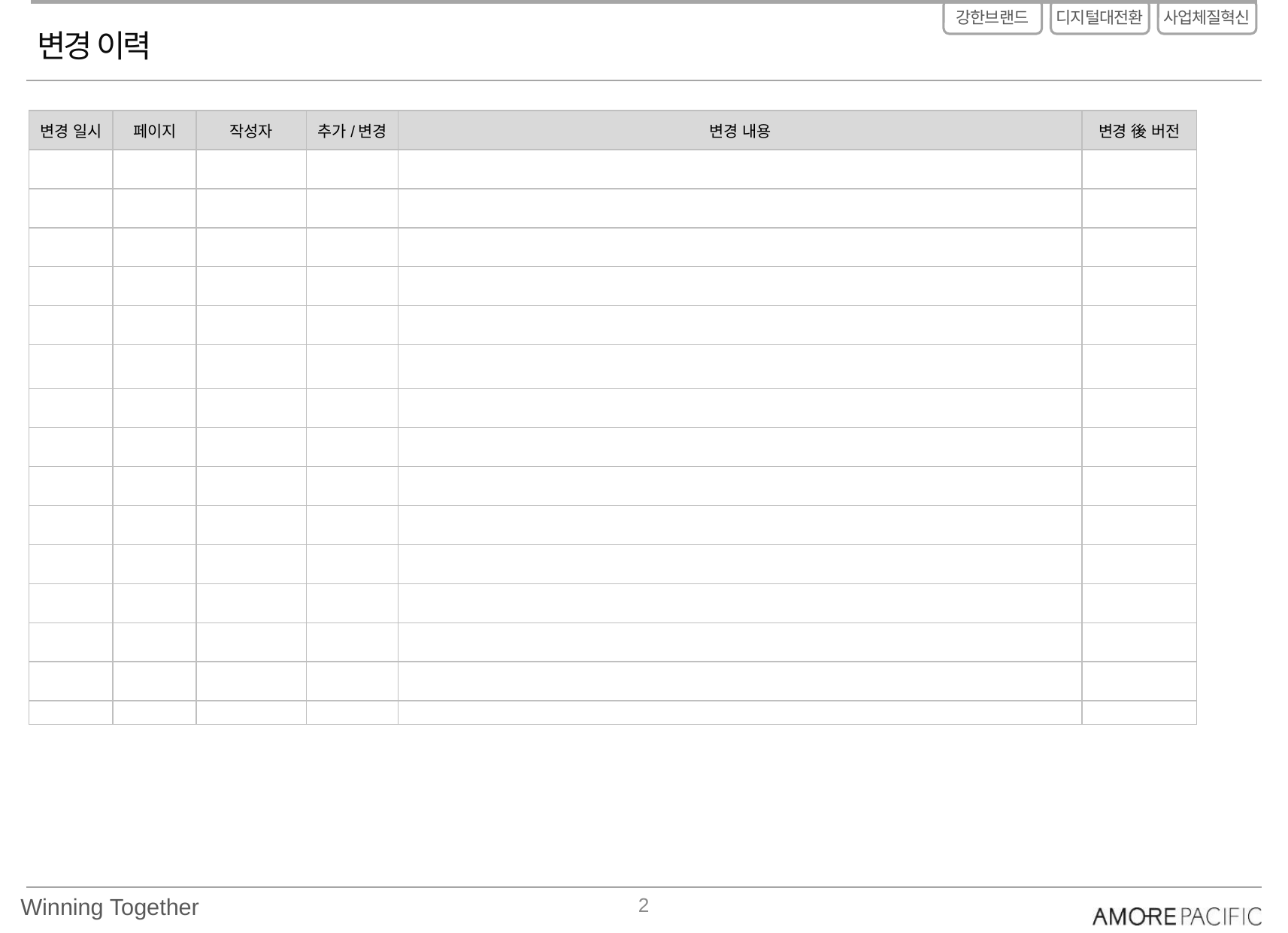

# 변경 이력
| 변경 일시 | 페이지 | 작성자 | 추가/변경 | 변경 내용 | 변경 後 버전 |
| --- | --- | --- | --- | --- | --- |
|  |  |  |  |  |  |
|  |  |  |  |  |  |
|  |  |  |  |  |  |
|  |  |  |  |  |  |
|  |  |  |  |  |  |
|  |  |  |  |  |  |
|  |  |  |  |  |  |
|  |  |  |  |  |  |
|  |  |  |  |  |  |
|  |  |  |  |  |  |
|  |  |  |  |  |  |
|  |  |  |  |  |  |
|  |  |  |  |  |  |
|  |  |  |  |  |  |
|  |  |  |  |  |  |
2